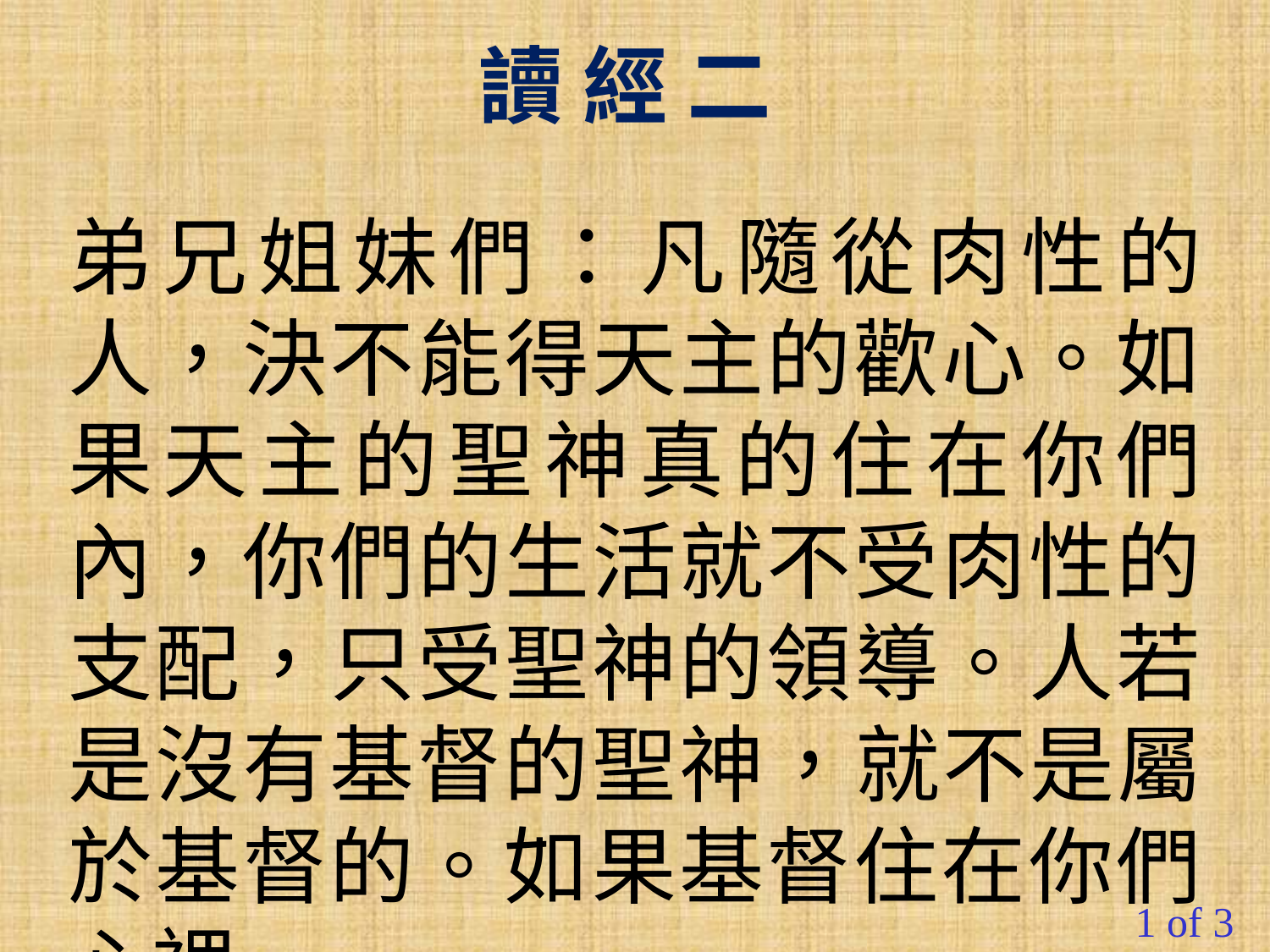

讀 經 二

弟兄姐妹們：凡隨從肉性的人，決不能得天主的歡心。如果天主的聖神真的住在你們內，你們的生活就不受肉性的支配，只受聖神的領導。人若是沒有基督的聖神，就不是屬於基督的。如果基督住在你們心裡，
1 of 3